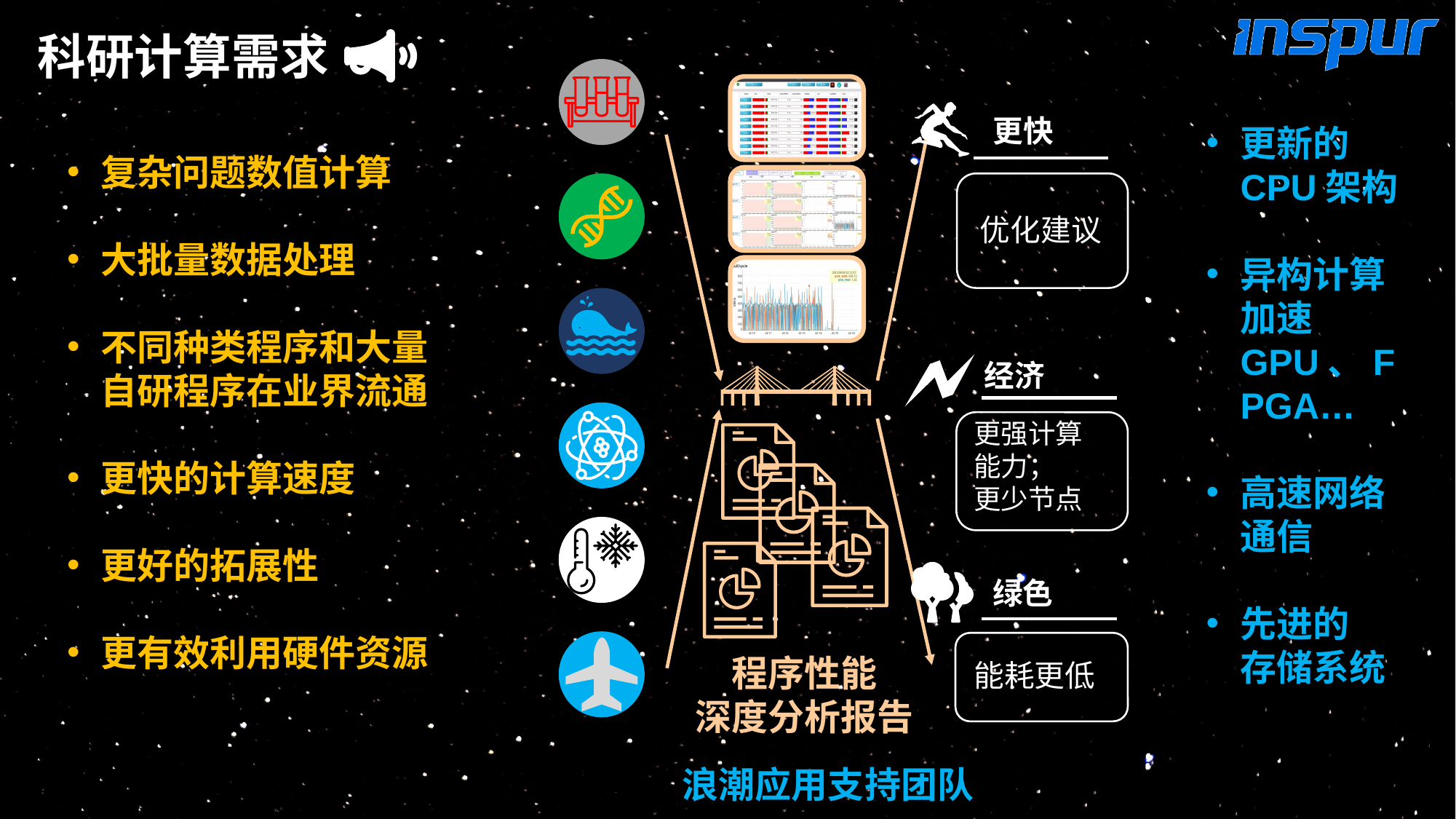

科研计算需求

程序性能
深度分析报告

更快

优化建议
更新的CPU架构

异构计算加速GPU、FPGA…

高速网络通信

先进的  存储系统
复杂问题数值计算

大批量数据处理

不同种类程序和大量自研程序在业界流通

更快的计算速度

更好的拓展性

更有效利用硬件资源

经济
更强计算
能力；
更少节点

绿色

能耗更低
浪潮应用支持团队